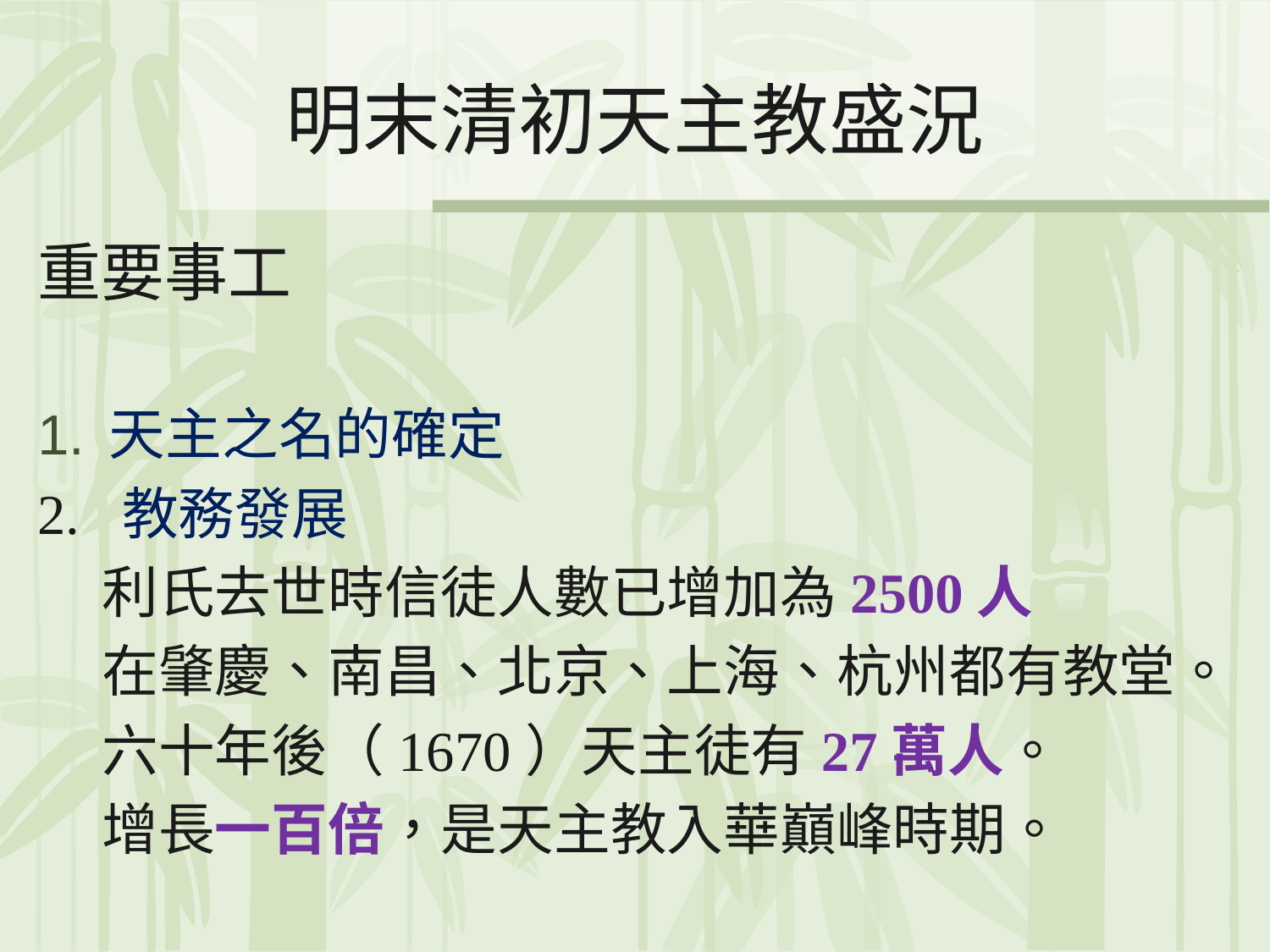

# 明末清初天主教盛況
重要事工

天主之名的確定
2.  教務發展
    利氏去世時信徒人數已增加為2500人
    在肇慶、南昌、北京、上海、杭州都有教堂。
    六十年後（1670）天主徒有27萬人。
    增長一百倍，是天主教入華巔峰時期。